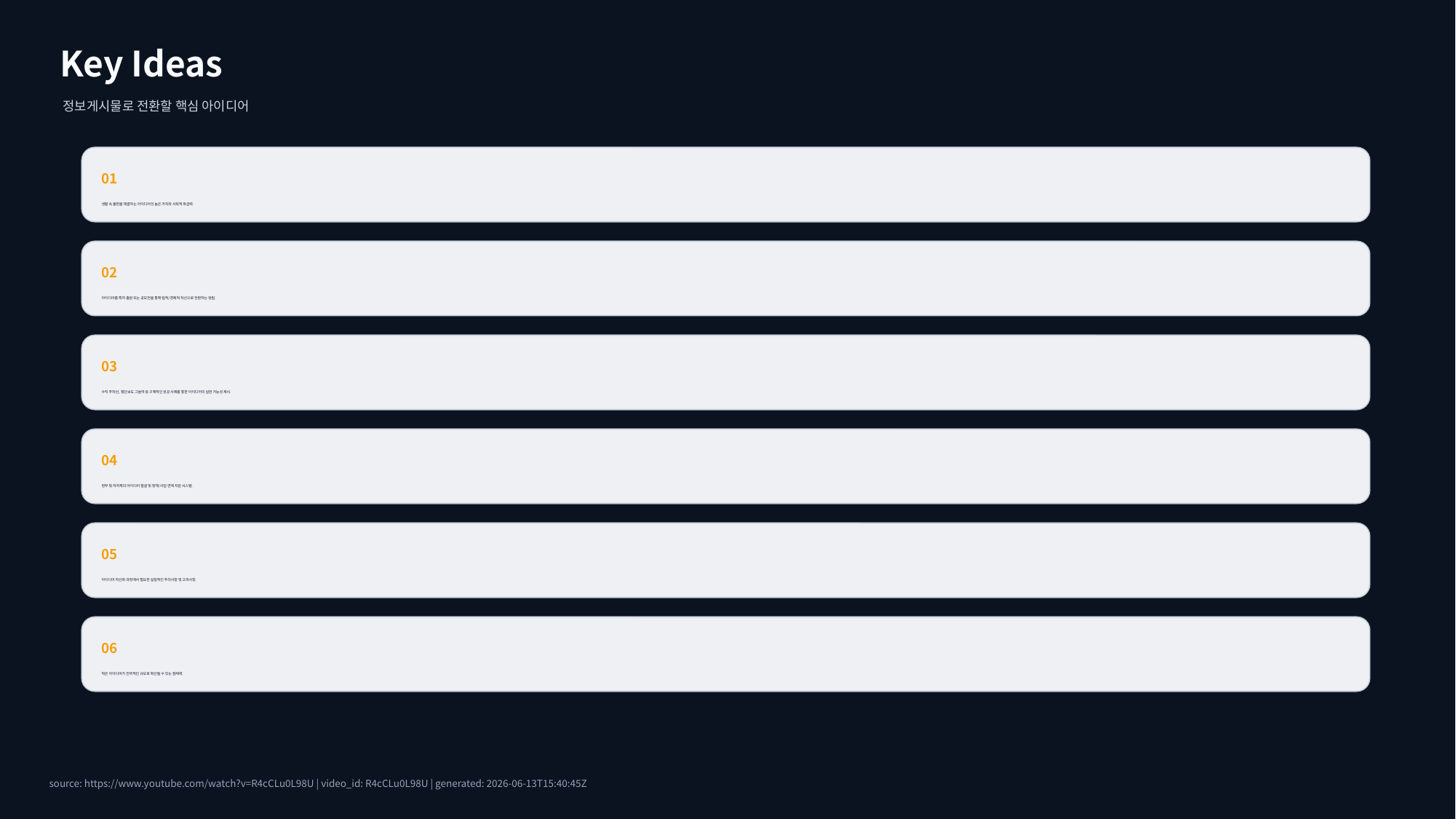

Key Ideas
정보게시물로 전환할 핵심 아이디어

01
생활 속 불편을 해결하는 아이디어의 높은 가치와 사회적 파급력.

02
아이디어를 특허 출원 또는 공모전을 통해 법적/경제적 자산으로 전환하는 방법.

03
수직 주차선, 횡단보도 그늘막 등 구체적인 성공 사례를 통한 아이디어의 실현 가능성 제시.

04
정부 및 지자체의 아이디어 발굴 및 정책/사업 연계 지원 시스템.

05
아이디어 자산화 과정에서 필요한 실질적인 주의사항 및 고려사항.

06
작은 아이디어가 전국적인 규모로 확산될 수 있는 잠재력.
source: https://www.youtube.com/watch?v=R4cCLu0L98U | video_id: R4cCLu0L98U | generated: 2026-06-13T15:40:45Z